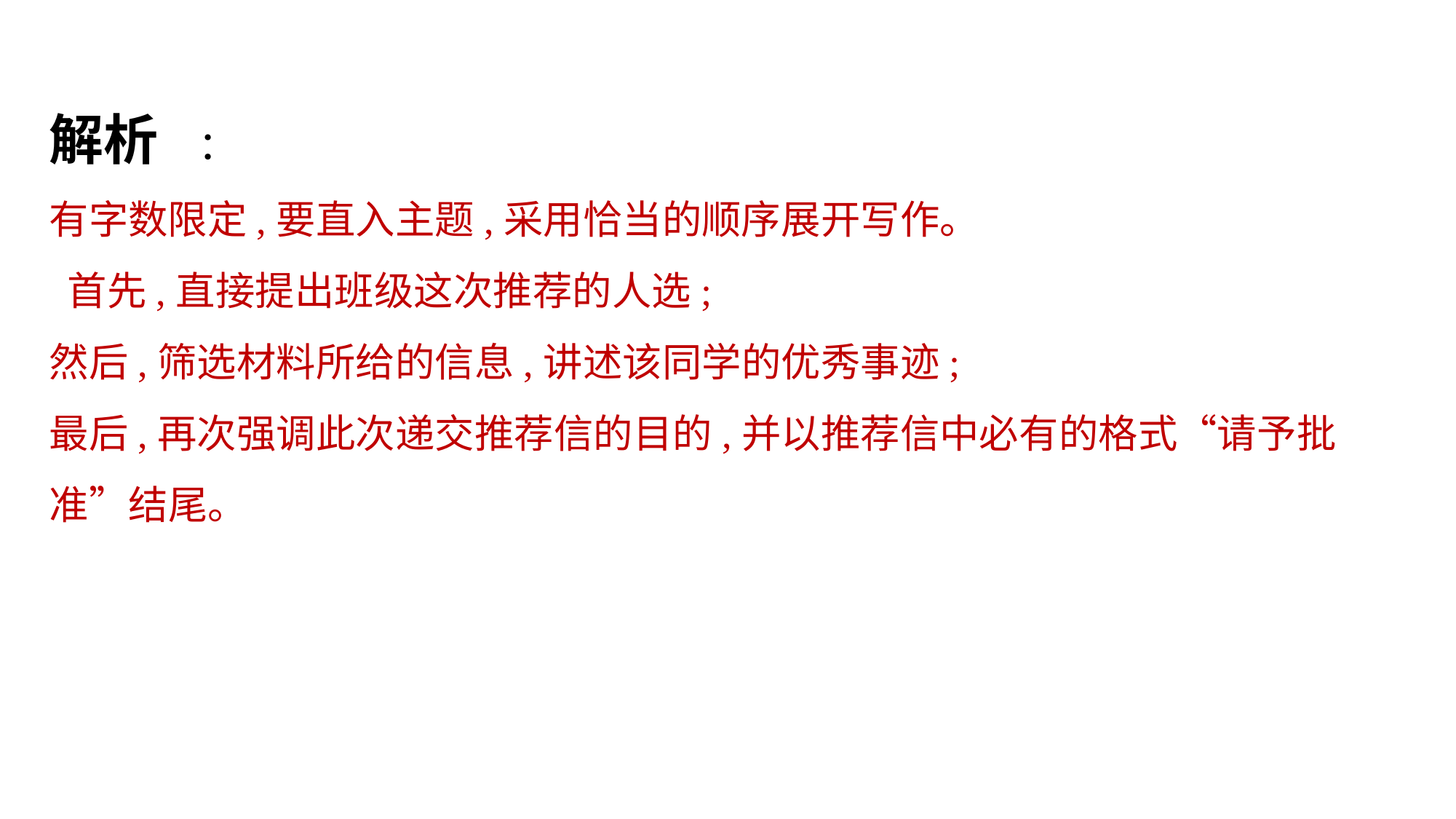

解析　：
有字数限定,要直入主题,采用恰当的顺序展开写作。
 首先,直接提出班级这次推荐的人选;
然后,筛选材料所给的信息,讲述该同学的优秀事迹;
最后,再次强调此次递交推荐信的目的,并以推荐信中必有的格式“请予批准”结尾。